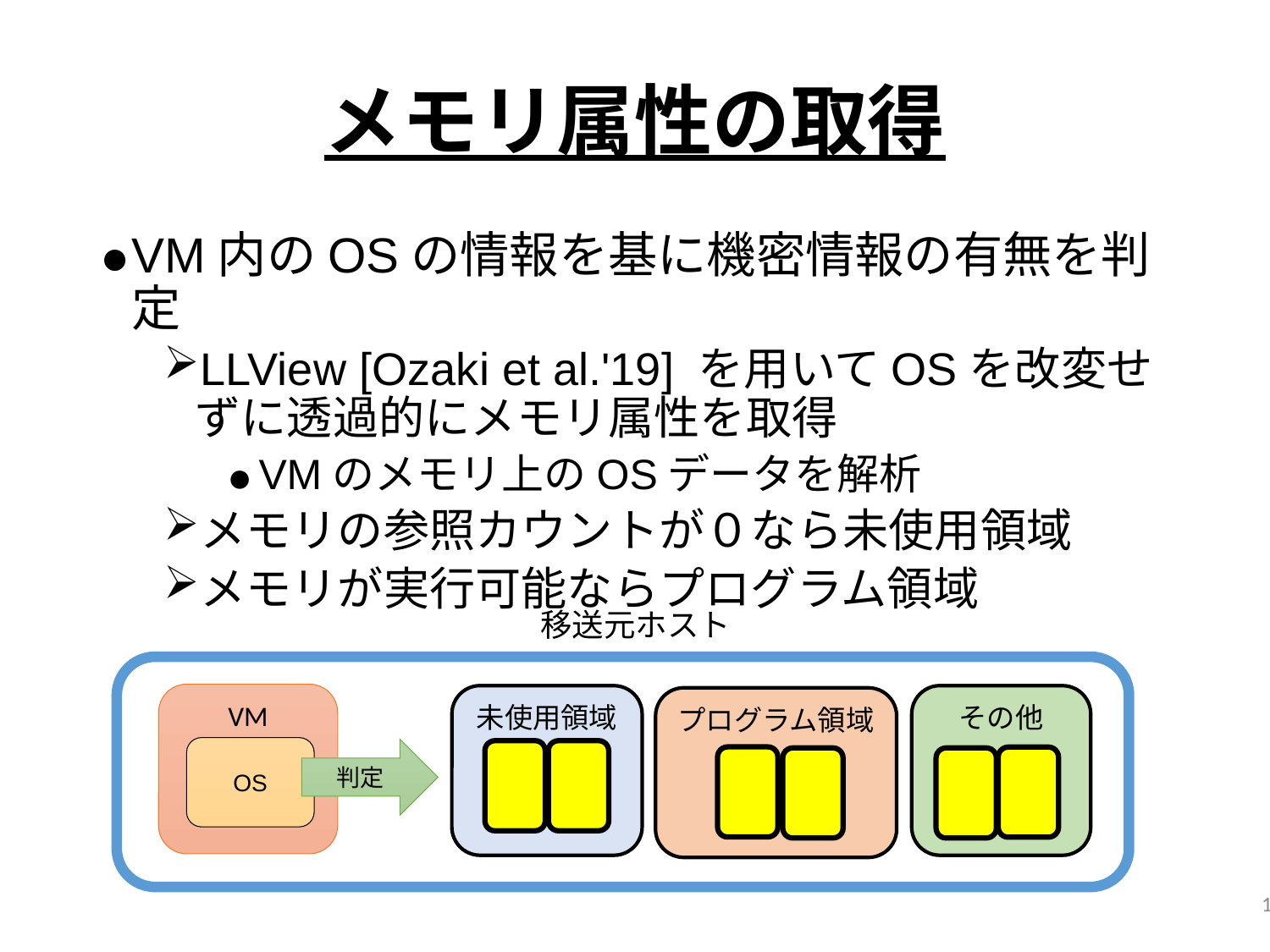

# メモリ属性の取得
VM内のOSの情報を基に機密情報の有無を判定
LLView [Ozaki et al.'19] を用いてOSを改変せずに透過的にメモリ属性を取得
VMのメモリ上のOSデータを解析
メモリの参照カウントが０なら未使用領域
メモリが実行可能ならプログラム領域

移送元ホスト

VM
OS
未使用領域
その他
プログラム領域
判定

10